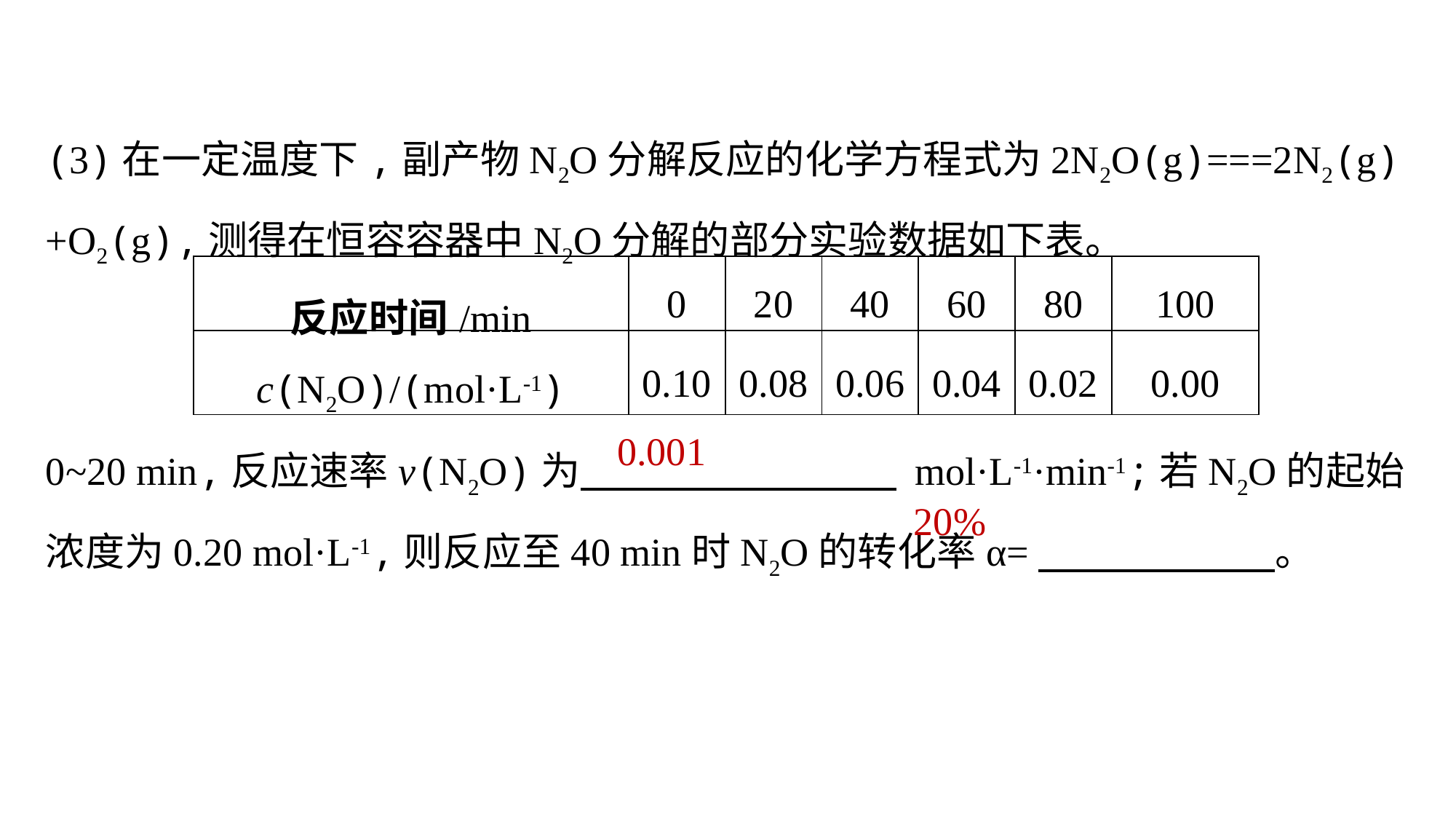

(3)在一定温度下,副产物N2O分解反应的化学方程式为2N2O(g)===2N2(g)+O2(g),测得在恒容容器中N2O分解的部分实验数据如下表。
| 反应时间/min | 0 | 20 | 40 | 60 | 80 | 100 |
| --- | --- | --- | --- | --- | --- | --- |
| c(N2O)/(mol·L-1) | 0.10 | 0.08 | 0.06 | 0.04 | 0.02 | 0.00 |
0~20 min,反应速率v(N2O)为　　　　　　　　 mol·L-1·min-1;若N2O的起始浓度为0.20 mol·L-1,则反应至40 min时N2O的转化率α=　　　　　　。
0.001
20%